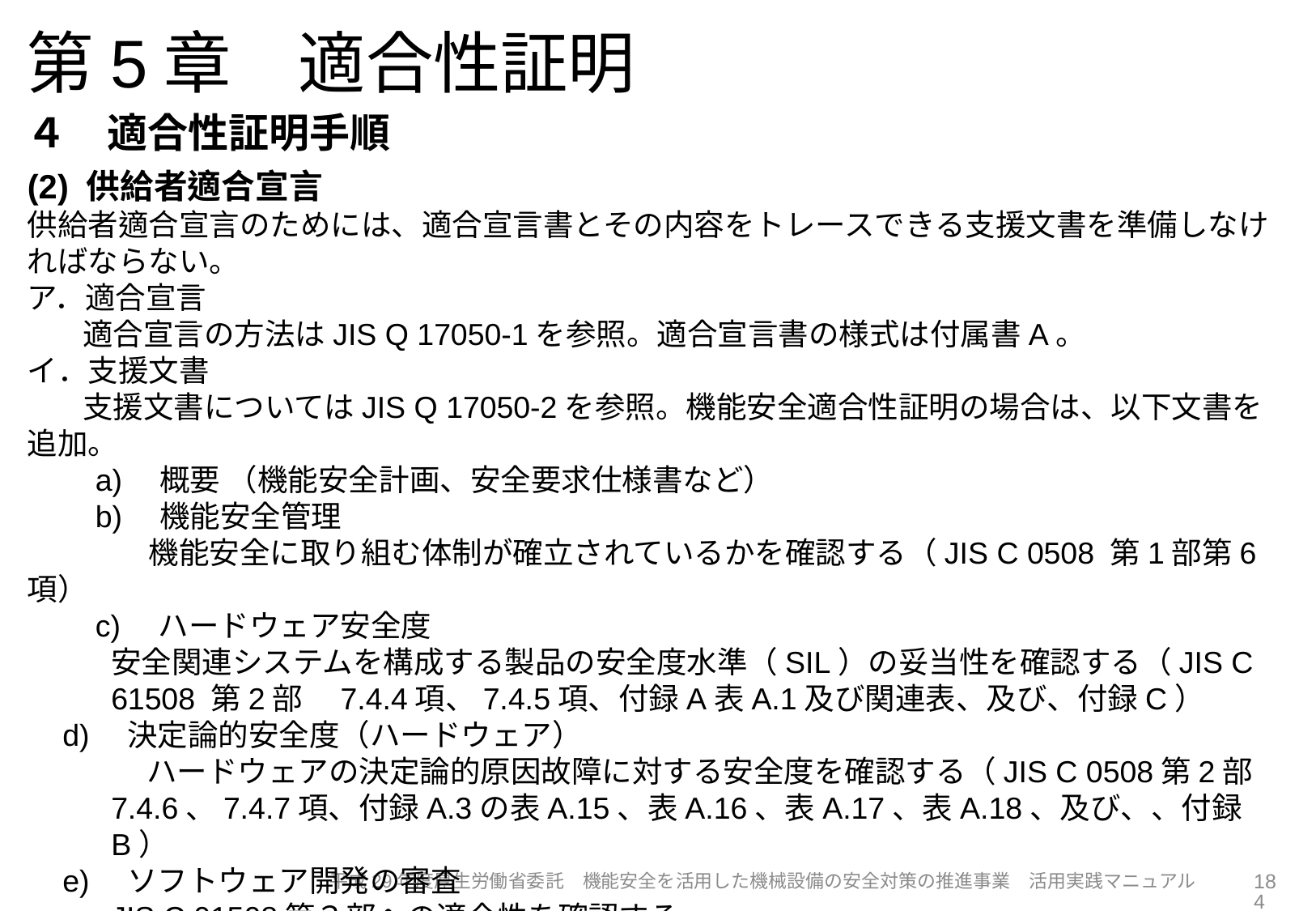

# 第5章　適合性証明
４　適合性証明手順
(2) 供給者適合宣言
供給者適合宣言のためには、適合宣言書とその内容をトレースできる支援文書を準備しなければならない。
ア．適合宣言
       適合宣言の方法はJIS Q 17050-1を参照。適合宣言書の様式は付属書A。
イ．支援文書
       支援文書についてはJIS Q 17050-2を参照。機能安全適合性証明の場合は、以下文書を追加。
　　a)　概要 （機能安全計画、安全要求仕様書など）
　　b)　機能安全管理
　　　　機能安全に取り組む体制が確立されているかを確認する（JIS C 0508 第1部第6項）
　　c)　ハードウェア安全度
安全関連システムを構成する製品の安全度水準（SIL）の妥当性を確認する（JIS C 61508 第2部　7.4.4項、7.4.5項、付録A表A.1及び関連表、及び、付録C）
d)　決定論的安全度（ハードウェア）
ハードウェアの決定論的原因故障に対する安全度を確認する（JIS C 0508第2部7.4.6、7.4.7項、付録A.3の表A.15、表A.16、表A.17、表A.18、及び、、付録B）
e)　ソフトウェア開発の審査
JIS C 01508第３部への適合性を確認する。
184
平成29年度厚生労働省委託　機能安全を活用した機械設備の安全対策の推進事業　活用実践マニュアル